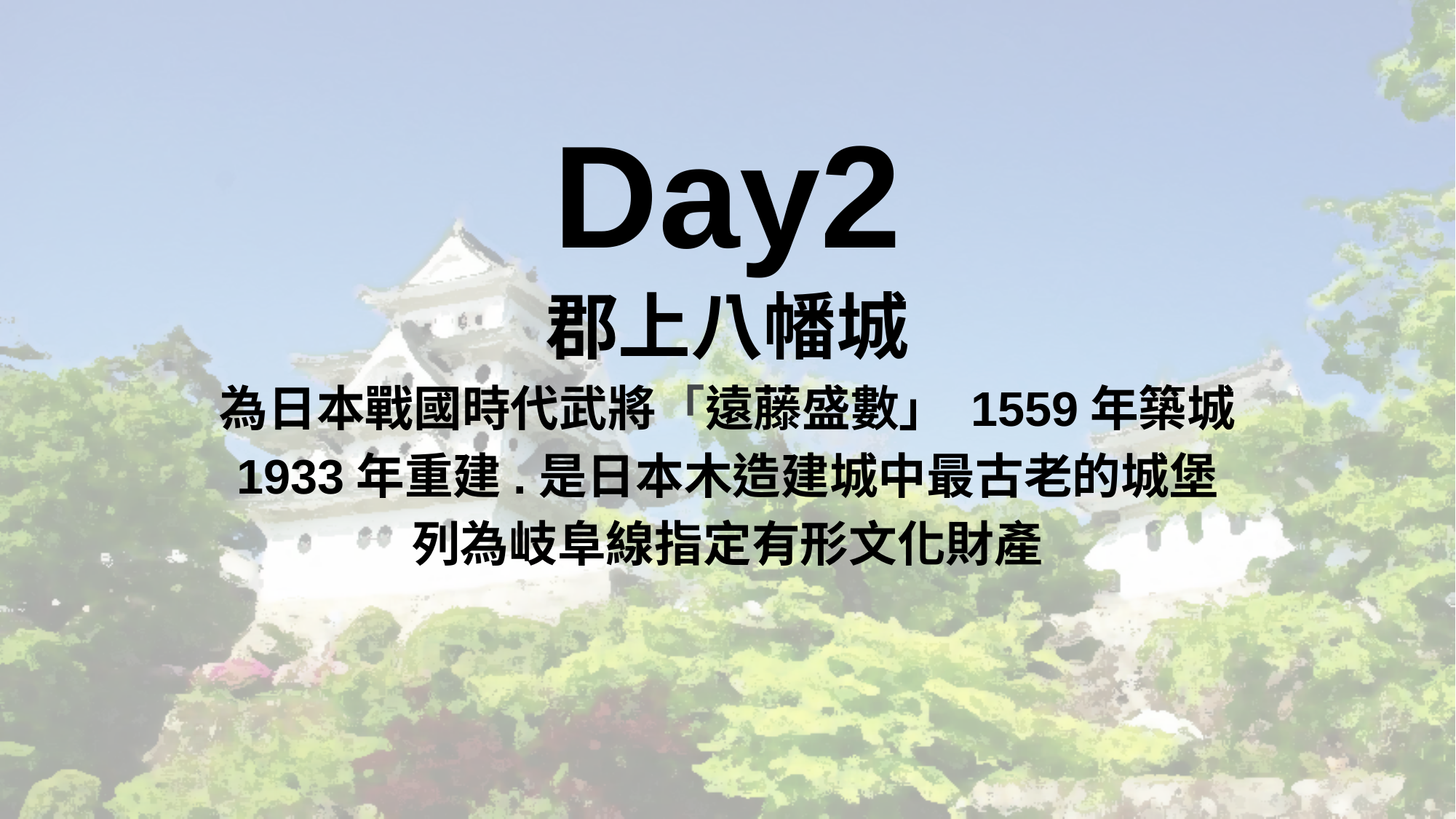

# Day2
郡上八幡城
為日本戰國時代武將「遠藤盛數」 1559年築城
1933年重建.是日本木造建城中最古老的城堡
列為岐阜線指定有形文化財產